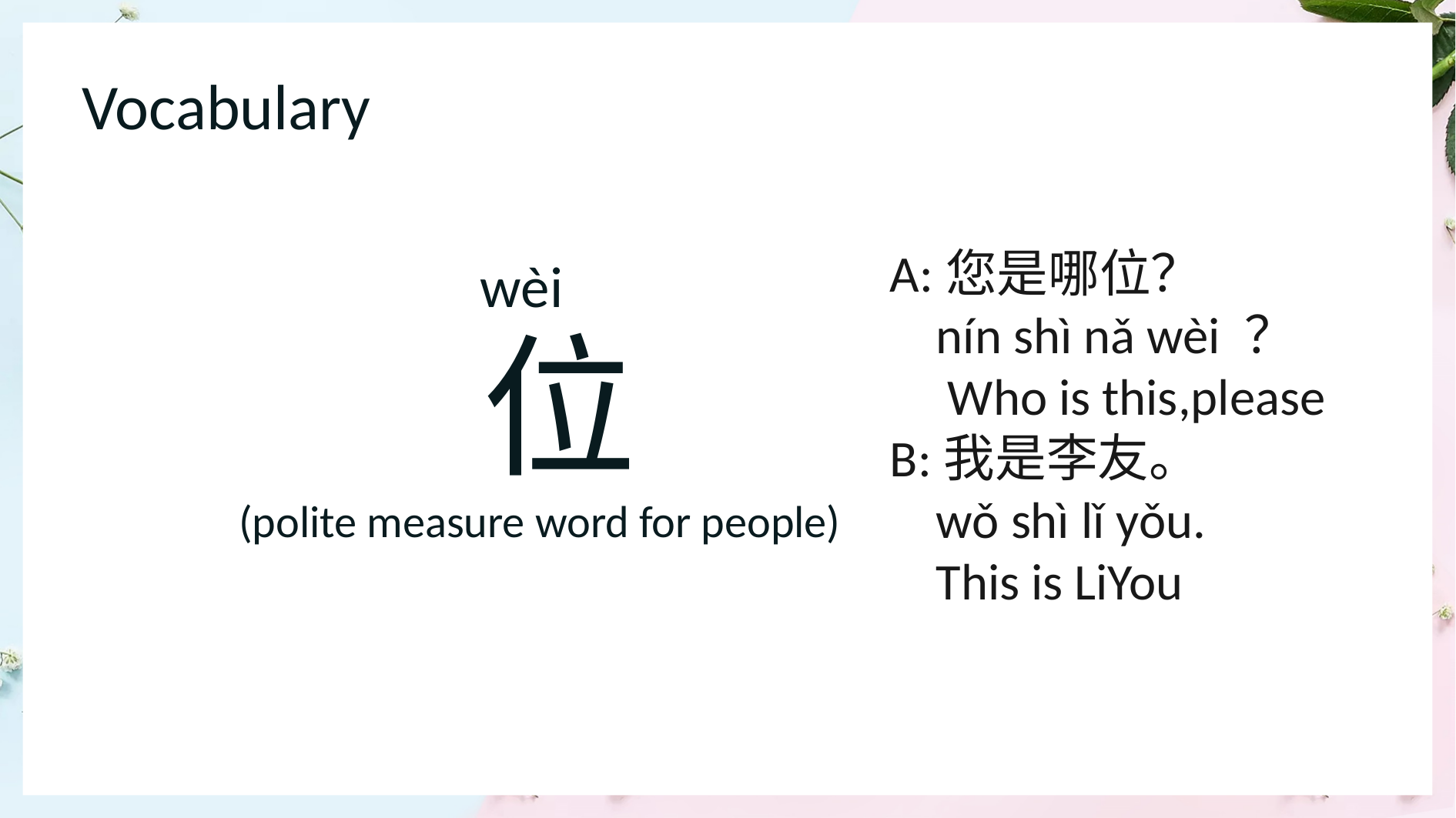

Vocabulary
A:您是哪位？
    nín shì nǎ wèi ？
     Who is this,please
B:我是李友。
    wǒ shì lǐ yǒu.
    This is LiYou

          wèi
  位
1
(polite measure word for people)